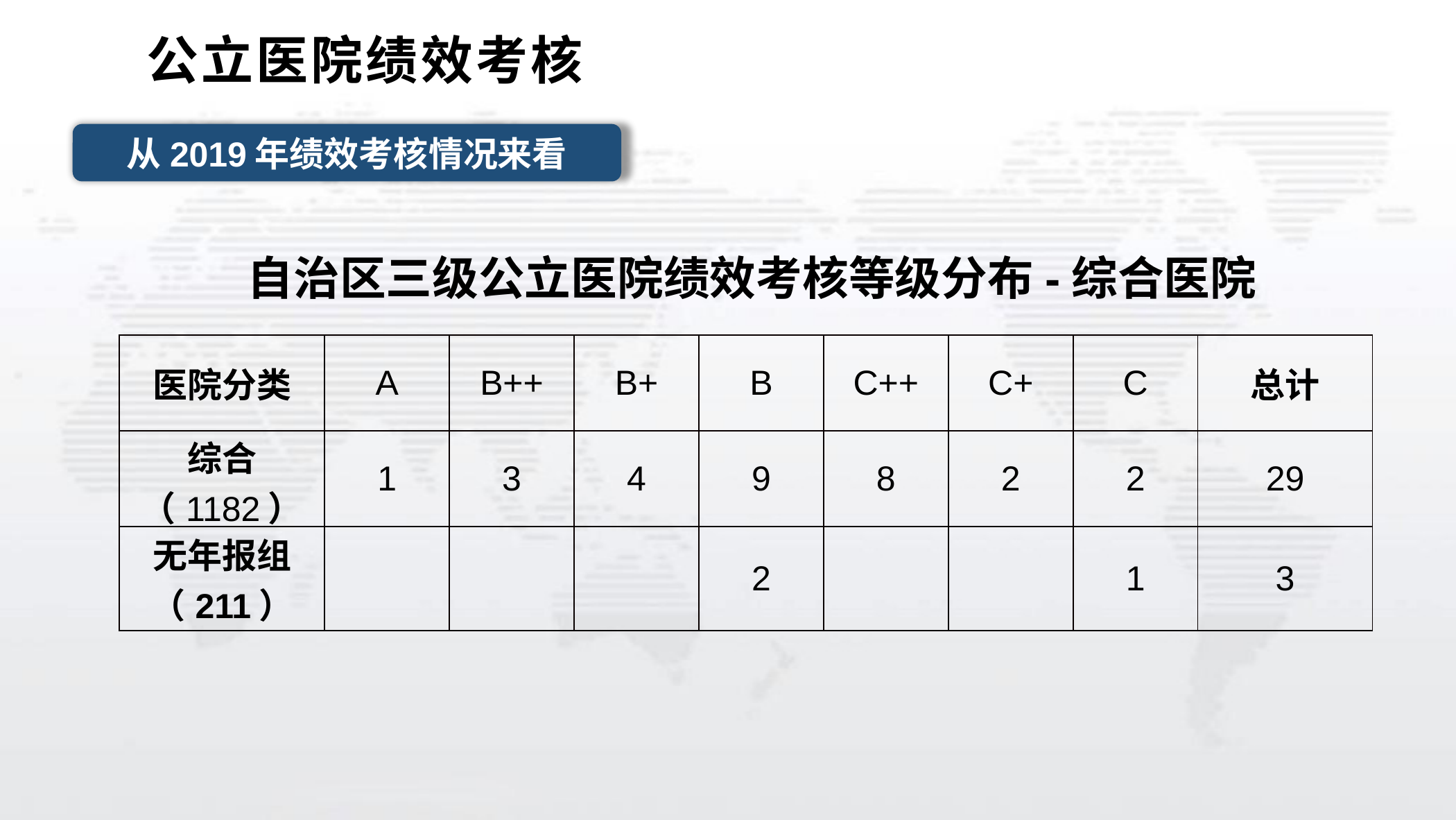

公立医院绩效考核
从2019年绩效考核情况来看
自治区三级公立医院绩效考核等级分布-综合医院
| 医院分类 | A | B++ | B+ | B | C++ | C+ | C | 总计 |
| --- | --- | --- | --- | --- | --- | --- | --- | --- |
| 综合（1182） | 1 | 3 | 4 | 9 | 8 | 2 | 2 | 29 |
| 无年报组（211） |  |  |  | 2 |  |  | 1 | 3 |